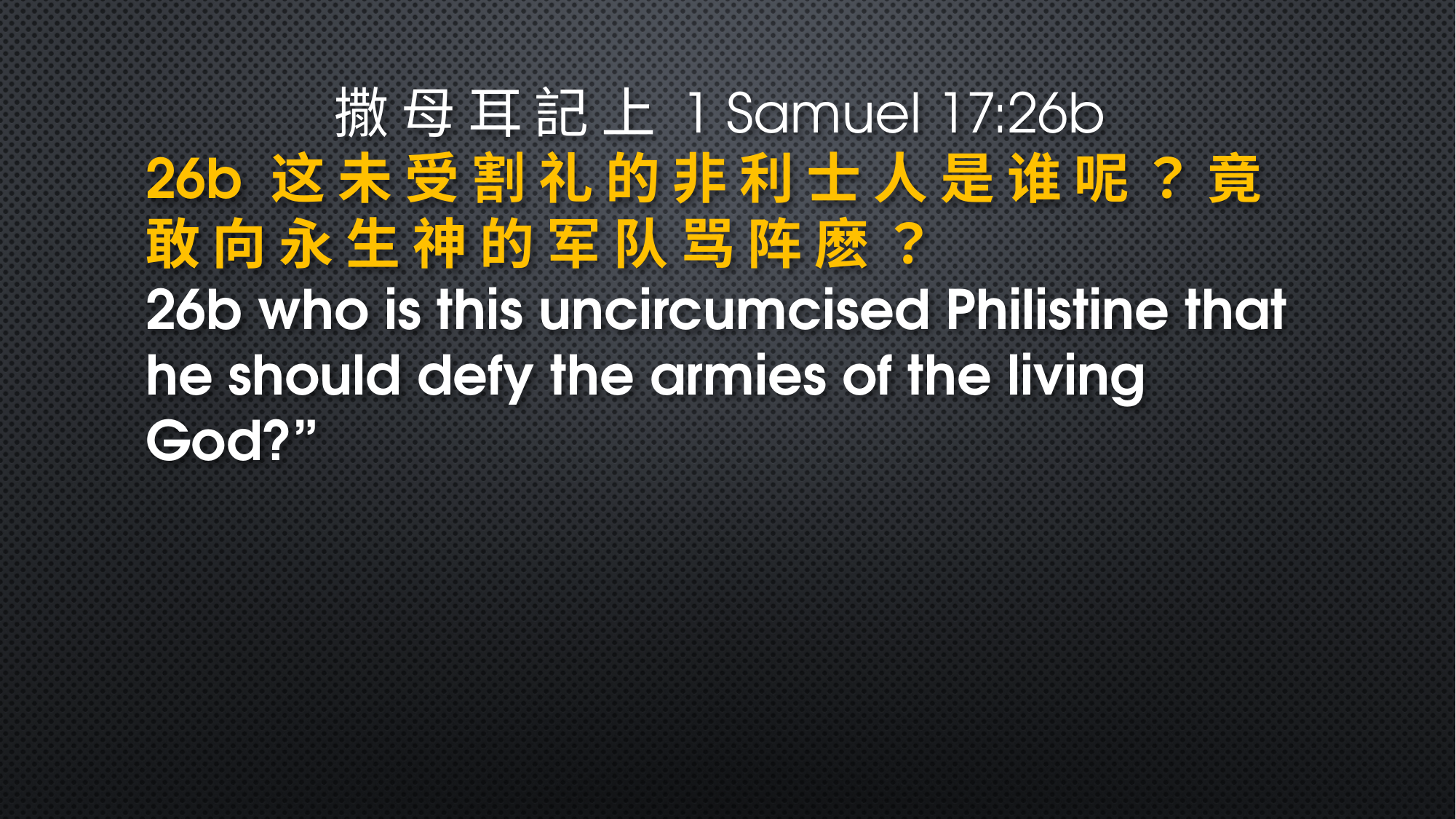

撒 母 耳 記 上 1 Samuel 17:26b
26b 这 未 受 割 礼 的 非 利 士 人 是 谁 呢 ？ 竟 敢 向 永 生 神 的 军 队 骂 阵 麽 ？
26b who is this uncircumcised Philistine that he should defy the armies of the living God?”